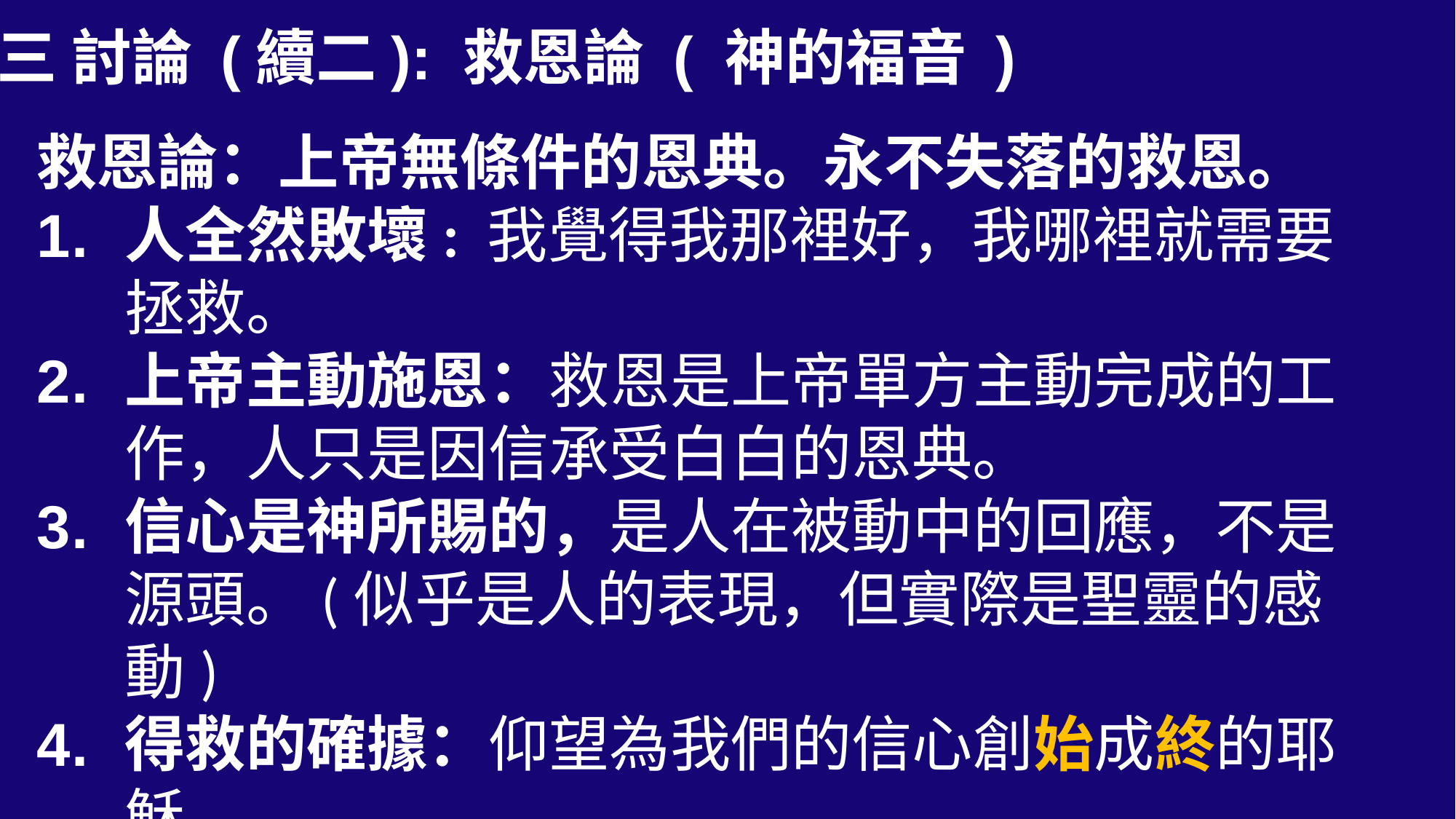

三 討論 (續二): 救恩論 ( 神的福音 )
救恩論：上帝無條件的恩典。永不失落的救恩。
人全然敗壞: 我覺得我那裡好，我哪裡就需要拯救。
上帝主動施恩：救恩是上帝單方主動完成的工作，人只是因信承受白白的恩典。
信心是神所賜的，是人在被動中的回應，不是源頭。(似乎是人的表現，但實際是聖靈的感動)
得救的確據：仰望為我們的信心創始成終的耶穌。